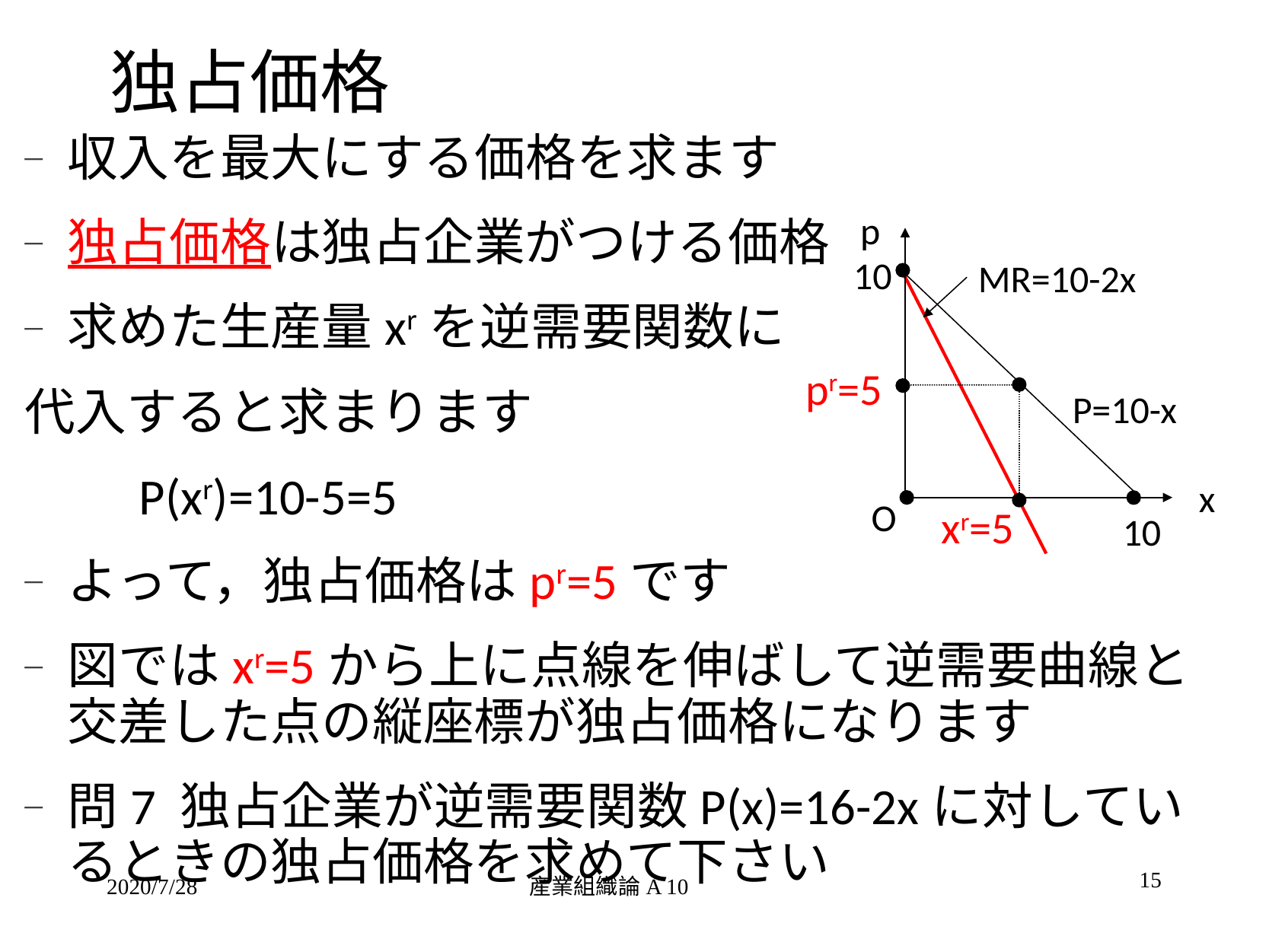

# 独占価格
収入を最大にする価格を求ます
独占価格は独占企業がつける価格
求めた生産量xrを逆需要関数に
代入すると求まります
	P(xr)=10-5=5
よって，独占価格はpr=5です
図ではxr=5から上に点線を伸ばして逆需要曲線と交差した点の縦座標が独占価格になります
問7 独占企業が逆需要関数P(x)=16-2xに対しているときの独占価格を求めて下さい
p
10
MR=10-2x

pr=5

P=10-x
x
xr=5
O

10
15
2020/7/28
産業組織論A 10